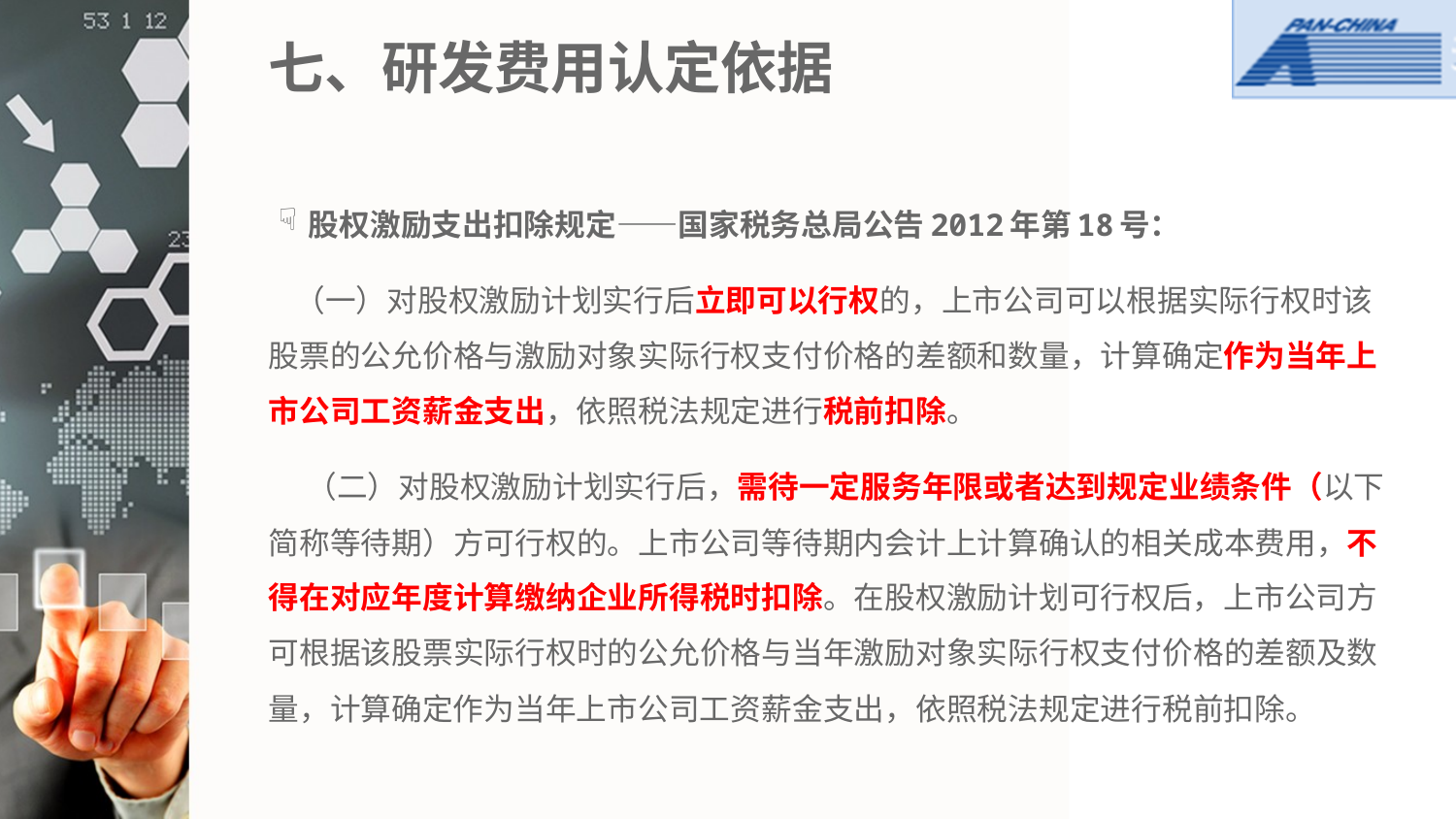

# 七、研发费用认定依据

股权激励支出扣除规定——国家税务总局公告2012年第18号：
   （一）对股权激励计划实行后立即可以行权的，上市公司可以根据实际行权时该股票的公允价格与激励对象实际行权支付价格的差额和数量，计算确定作为当年上市公司工资薪金支出，依照税法规定进行税前扣除。
　 （二）对股权激励计划实行后，需待一定服务年限或者达到规定业绩条件（以下简称等待期）方可行权的。上市公司等待期内会计上计算确认的相关成本费用，不得在对应年度计算缴纳企业所得税时扣除。在股权激励计划可行权后，上市公司方可根据该股票实际行权时的公允价格与当年激励对象实际行权支付价格的差额及数量，计算确定作为当年上市公司工资薪金支出，依照税法规定进行税前扣除。